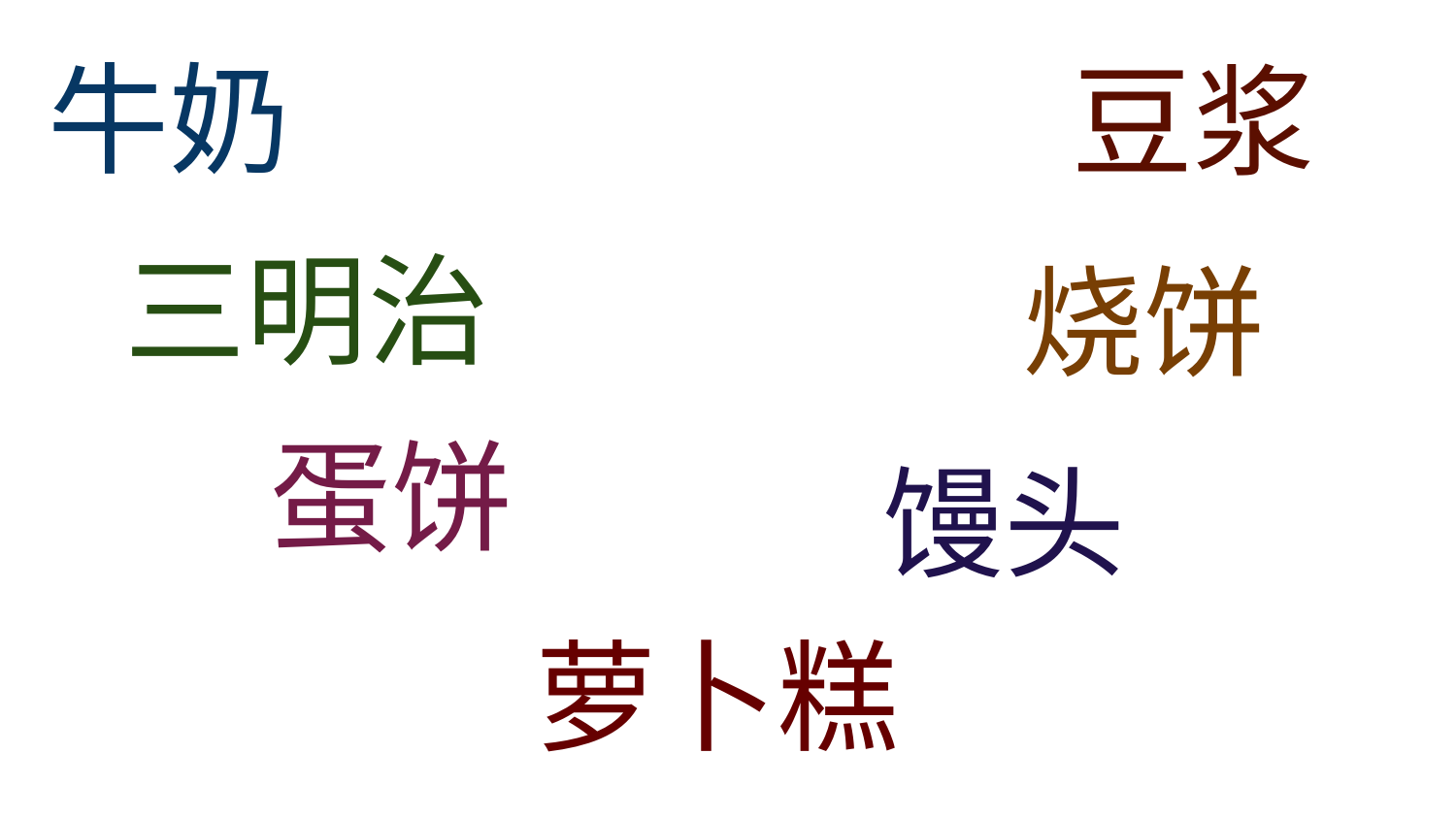

牛奶
豆浆
三明治
烧饼
蛋饼
馒头
萝卜糕